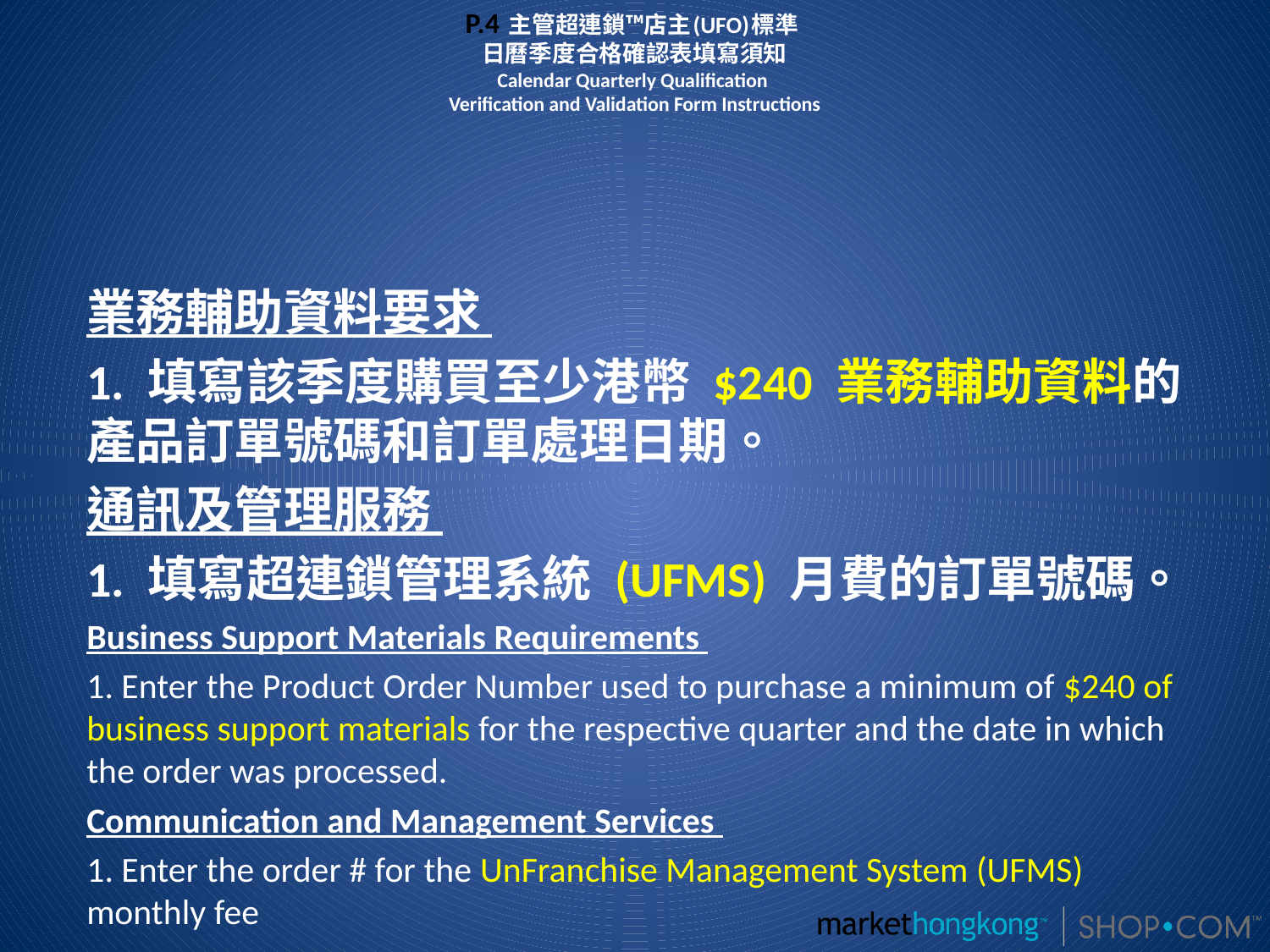

# P.4 主管超連鎖™店主(UFO)標準 日曆季度合格確認表填寫須知 Calendar Quarterly Qualification Verification and Validation Form Instructions
業務輔助資料要求
1. 填寫該季度購買至少港幣 $240 業務輔助資料的產品訂單號碼和訂單處理日期。
通訊及管理服務
1. 填寫超連鎖管理系統 (UFMS) 月費的訂單號碼。
Business Support Materials Requirements
1. Enter the Product Order Number used to purchase a minimum of $240 of business support materials for the respective quarter and the date in which the order was processed.
Communication and Management Services
1. Enter the order # for the UnFranchise Management System (UFMS) monthly fee